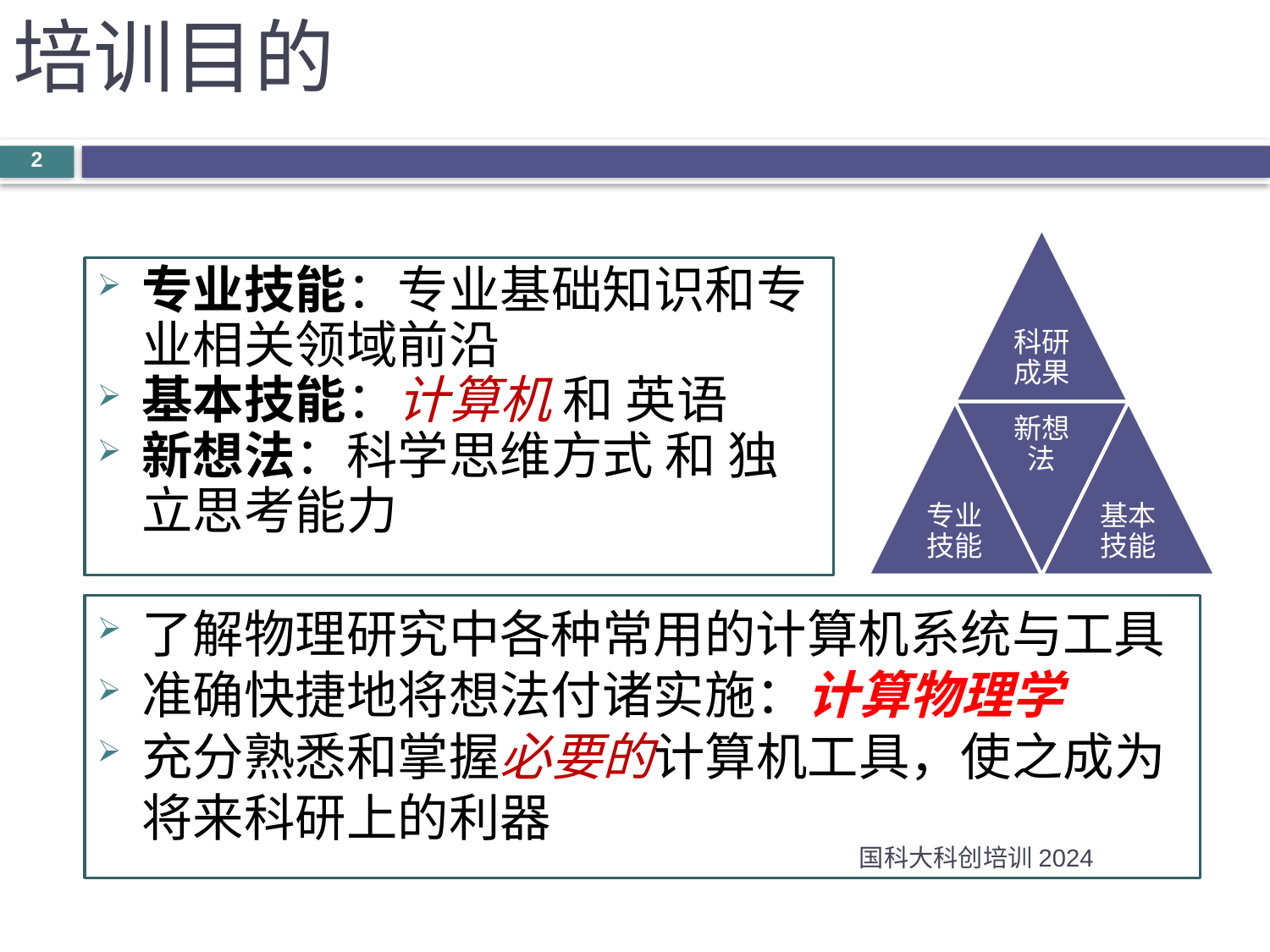

# 培训目的
2
科研成果
专业技能
新想法
基本技能
专业技能：专业基础知识和专业相关领域前沿
基本技能：计算机 和 英语
新想法：科学思维方式 和 独立思考能力
了解物理研究中各种常用的计算机系统与工具
准确快捷地将想法付诸实施：计算物理学
充分熟悉和掌握必要的计算机工具，使之成为将来科研上的利器
国科大科创培训2024